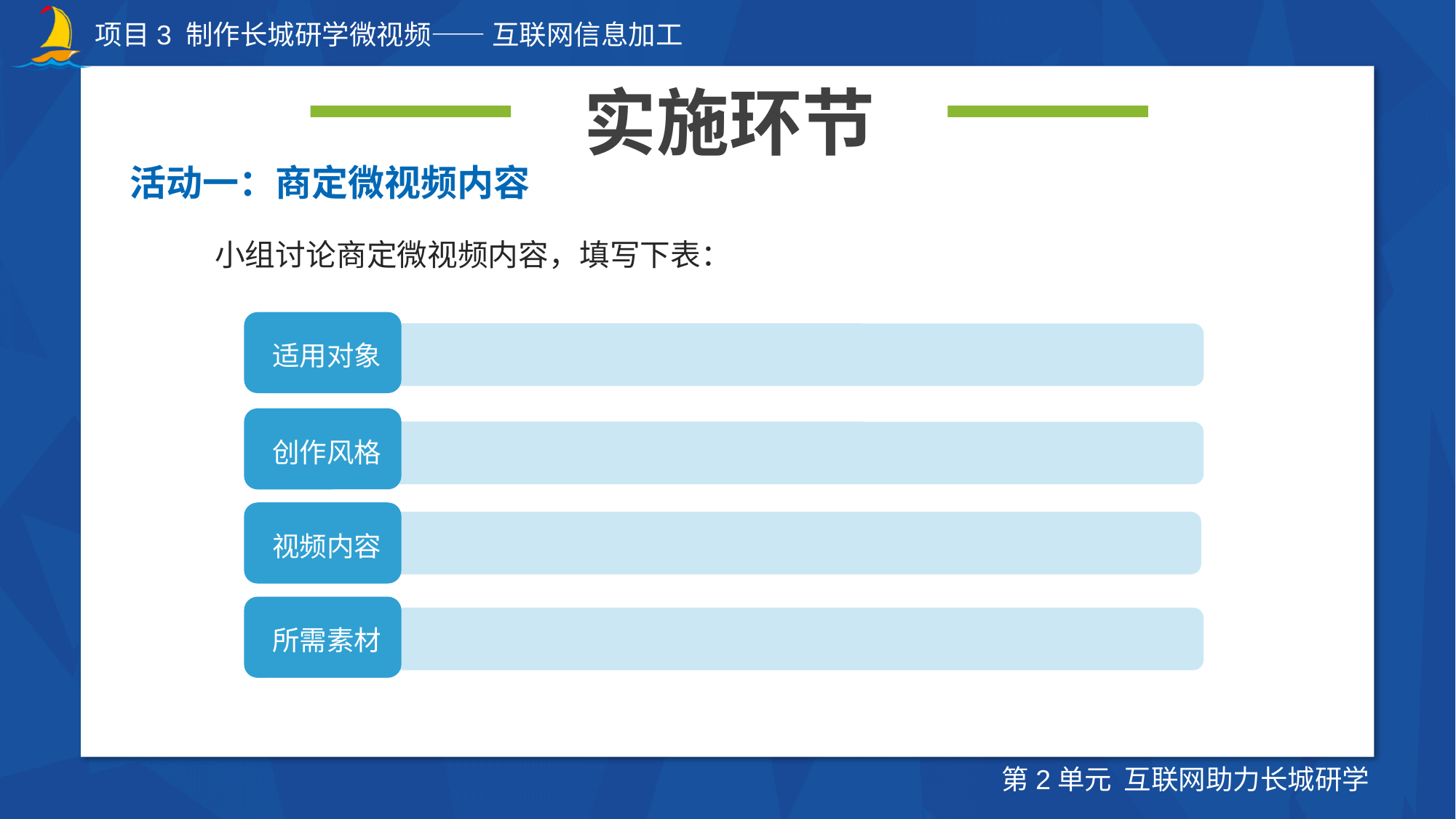

实施环节

活动一：商定微视频内容
小组讨论商定微视频内容，填写下表：
适用对象

创作风格

视频内容

所需素材